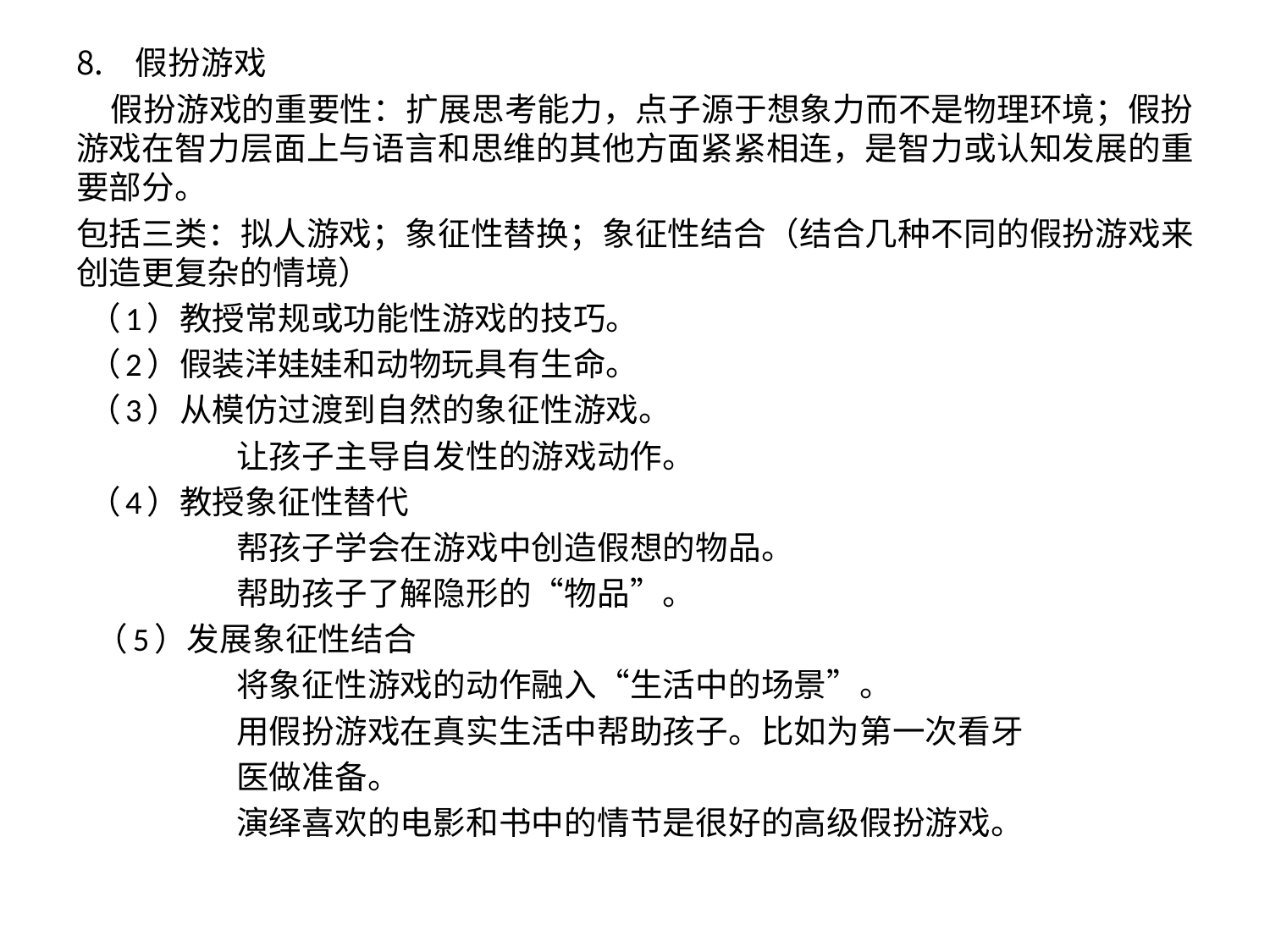

假扮游戏
    假扮游戏的重要性：扩展思考能力，点子源于想象力而不是物理环境；假扮游戏在智力层面上与语言和思维的其他方面紧紧相连，是智力或认知发展的重要部分。
包括三类：拟人游戏；象征性替换；象征性结合（结合几种不同的假扮游戏来创造更复杂的情境）
 （1）教授常规或功能性游戏的技巧。
 （2）假装洋娃娃和动物玩具有生命。
 （3）从模仿过渡到自然的象征性游戏。
                     让孩子主导自发性的游戏动作。
 （4）教授象征性替代
                     帮孩子学会在游戏中创造假想的物品。
                     帮助孩子了解隐形的“物品”。
  （5）发展象征性结合
                     将象征性游戏的动作融入“生活中的场景”。
                     用假扮游戏在真实生活中帮助孩子。比如为第一次看牙
                     医做准备。
                     演绎喜欢的电影和书中的情节是很好的高级假扮游戏。